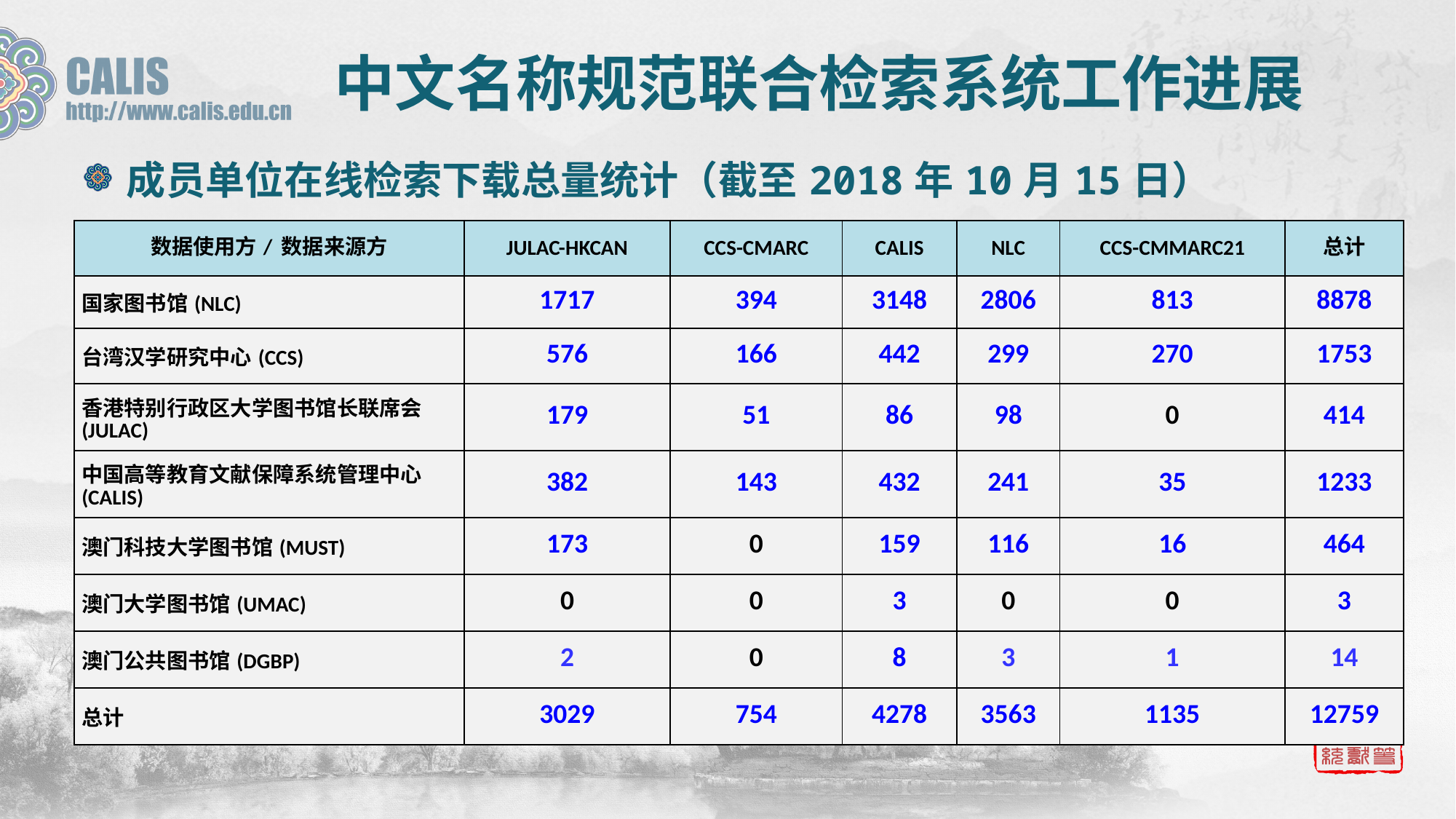

# 中文名称规范联合检索系统工作进展
成员单位在线检索下载总量统计（截至2018年10月15日）
| 数据使用方/ 数据来源方 | JULAC-HKCAN | CCS-CMARC | CALIS | NLC | CCS-CMMARC21 | 总计 |
| --- | --- | --- | --- | --- | --- | --- |
| 国家图书馆(NLC) | 1717 | 394 | 3148 | 2806 | 813 | 8878 |
| 台湾汉学研究中心(CCS) | 576 | 166 | 442 | 299 | 270 | 1753 |
| 香港特别行政区大学图书馆长联席会(JULAC) | 179 | 51 | 86 | 98 | 0 | 414 |
| 中国高等教育文献保障系统管理中心(CALIS) | 382 | 143 | 432 | 241 | 35 | 1233 |
| 澳门科技大学图书馆(MUST) | 173 | 0 | 159 | 116 | 16 | 464 |
| 澳门大学图书馆(UMAC) | 0 | 0 | 3 | 0 | 0 | 3 |
| 澳门公共图书馆(DGBP) | 2 | 0 | 8 | 3 | 1 | 14 |
| 总计 | 3029 | 754 | 4278 | 3563 | 1135 | 12759 |